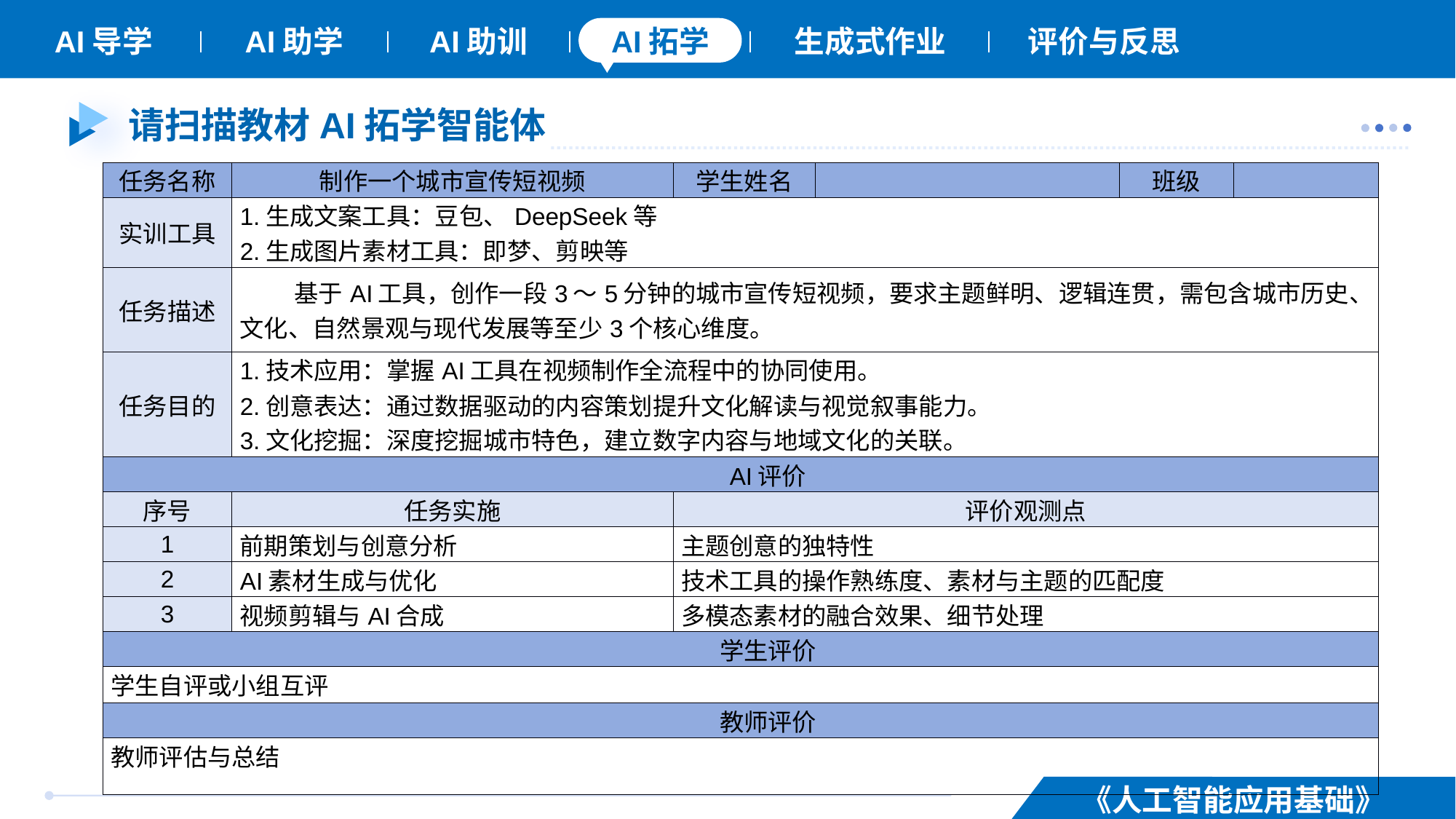

# 请扫描教材AI拓学智能体
| 任务名称 | 制作一个城市宣传短视频 | 学生姓名 |  | 班级 |  |
| --- | --- | --- | --- | --- | --- |
| 实训工具 | 1.生成文案工具：豆包、DeepSeek等 2.生成图片素材工具：即梦、剪映等 |  |  |  |  |
| 任务描述 | 基于AI工具，创作一段3～5分钟的城市宣传短视频，要求主题鲜明、逻辑连贯，需包含城市历史、文化、自然景观与现代发展等至少3个核心维度。 |  |  |  |  |
| 任务目的 | 1.技术应用：掌握AI工具在视频制作全流程中的协同使用。 2.创意表达：通过数据驱动的内容策划提升文化解读与视觉叙事能力。 3.文化挖掘：深度挖掘城市特色，建立数字内容与地域文化的关联。 |  |  |  |  |
| AI评价 |  |  |  |  |  |
| 序号 | 任务实施 | 评价观测点 |  |  |  |
| 1 | 前期策划与创意分析 | 主题创意的独特性 |  |  |  |
| 2 | AI素材生成与优化 | 技术工具的操作熟练度、素材与主题的匹配度 |  |  |  |
| 3 | 视频剪辑与AI合成 | 多模态素材的融合效果、细节处理 |  |  |  |
| 学生评价 |  |  |  |  |  |
| 学生自评或小组互评 |  |  |  |  |  |
| 教师评价 |  |  |  |  |  |
| 教师评估与总结 |  |  |  |  |  |